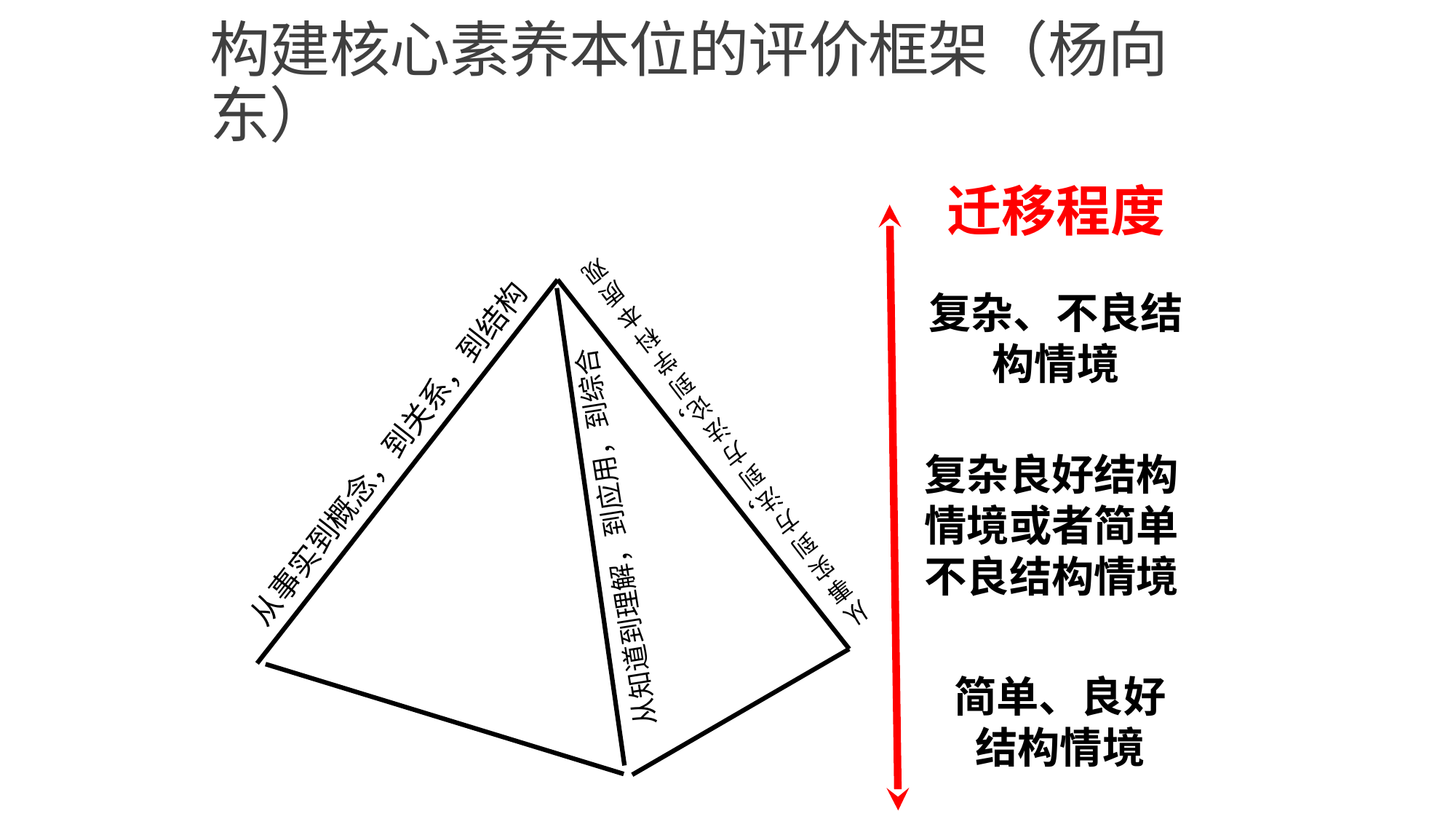

# 构建核心素养本位的评价框架（杨向东）
迁移程度
从事实到方法，到方法论，到学科本质观
从知道到理解，到应用，到综合
从事实到概念，到关系，到结构
复杂、不良结构情境
复杂良好结构情境或者简单不良结构情境
简单、良好结构情境